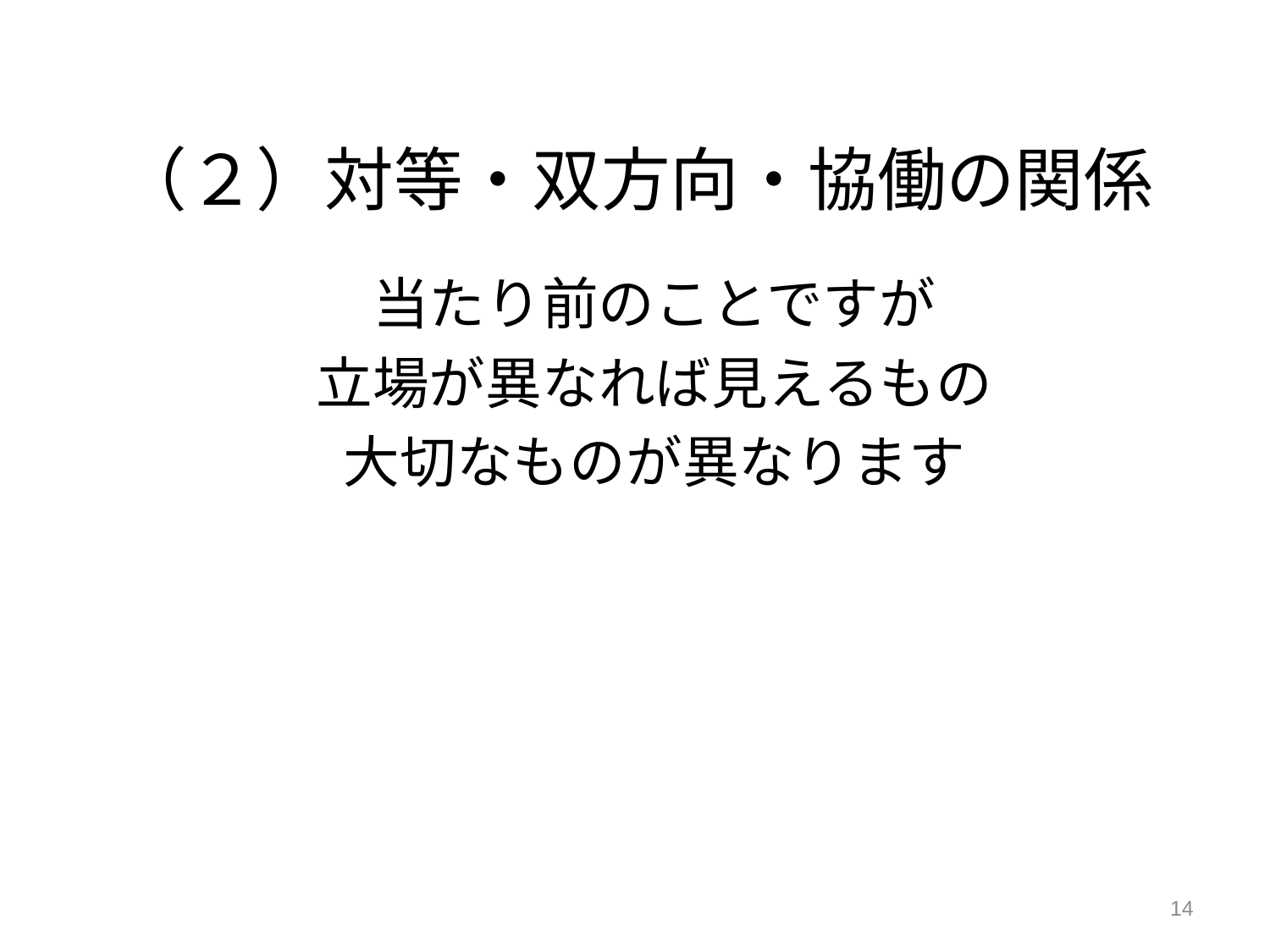

（２）対等・双方向・協働の関係

当たり前のことですが
立場が異なれば見えるもの
大切なものが異なります
14